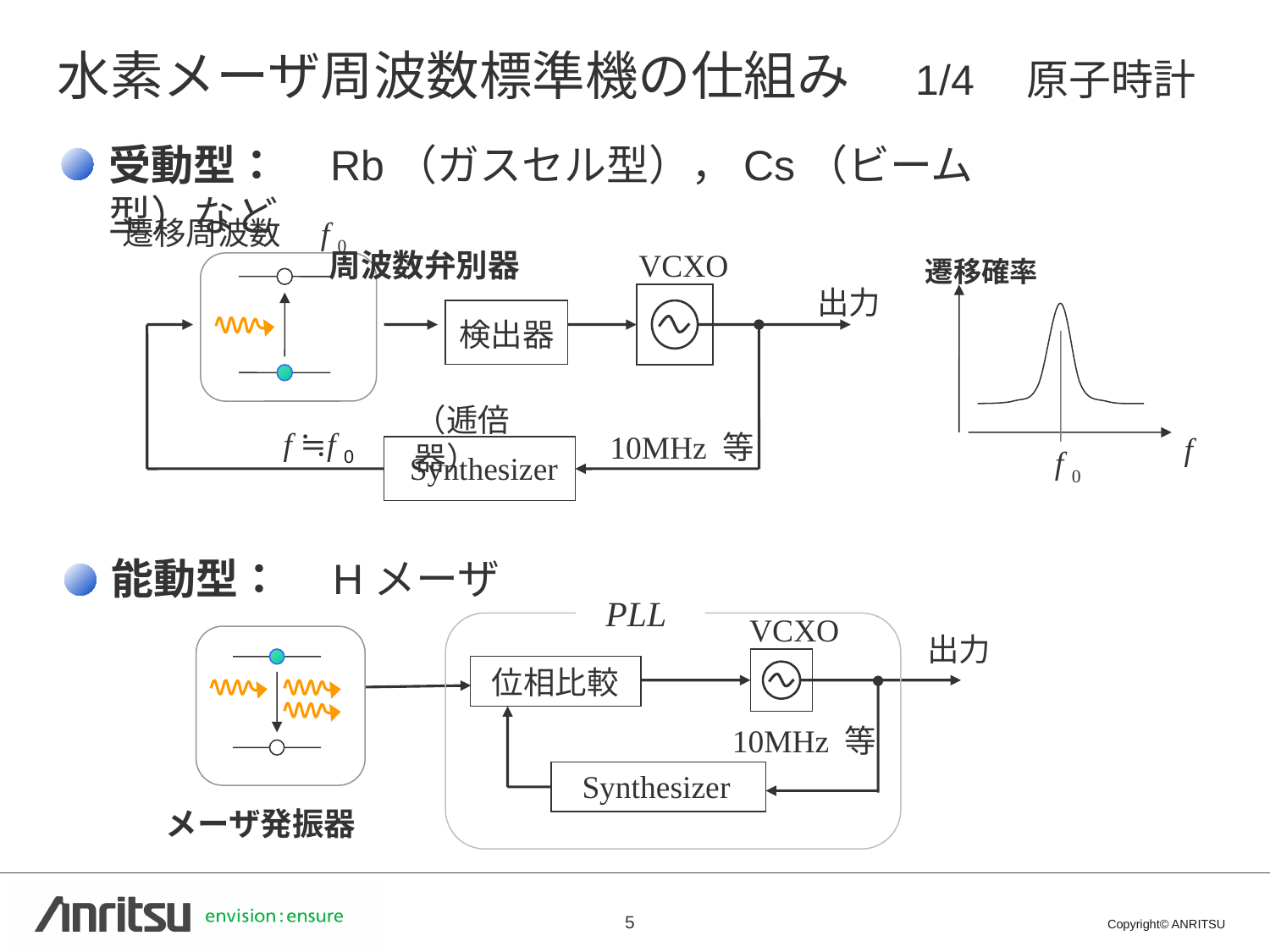

# 水素メーザ周波数標準機の仕組み　1/4　原子時計
受動型：　Rb（ガスセル型），Cs（ビーム型）など

遷移周波数　f 0

VCXO
出力

検出器

（逓倍器）
 f ≒f 0
10MHz 等

Synthesizer

周波数弁別器
遷移確率

f

f 0
能動型：　Hメーザ

PLL

出力

位相比較

10MHz 等
Synthesizer

VCXO

メーザ発振器
5